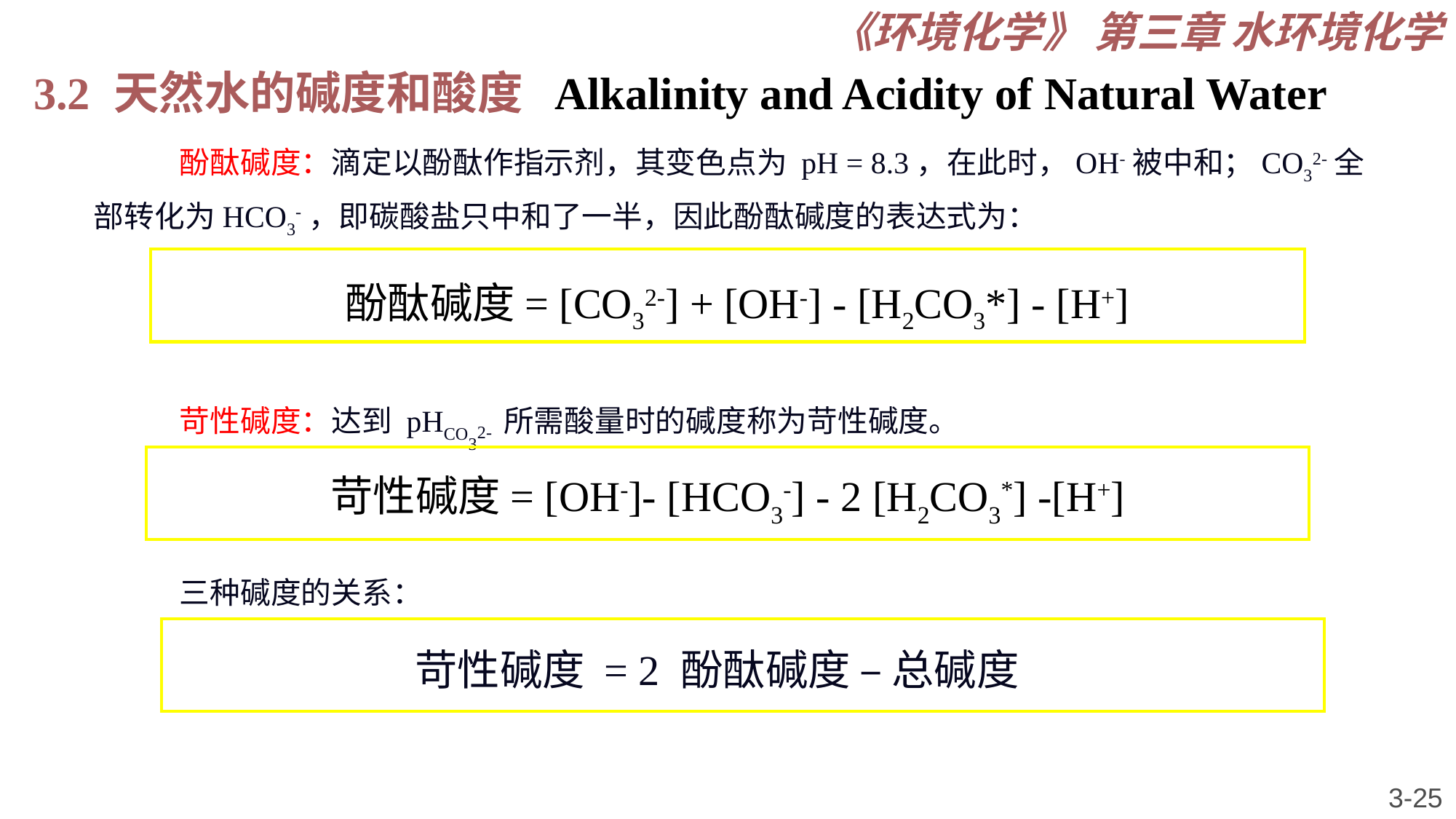

《环境化学》 第三章 水环境化学
3.2 天然水的碱度和酸度  Alkalinity and Acidity of Natural Water
酚酞碱度：滴定以酚酞作指示剂，其变色点为 pH = 8.3，在此时，OH-被中和；CO32-全部转化为HCO3-，即碳酸盐只中和了一半，因此酚酞碱度的表达式为：

酚酞碱度= [CO32-] + [OH-] - [H2CO3*] - [H+]
苛性碱度：达到 pHCO32- 所需酸量时的碱度称为苛性碱度。

苛性碱度= [OH-]- [HCO3-] - 2 [H2CO3*] -[H+]
三种碱度的关系：

苛性碱度 = 2 酚酞碱度 – 总碱度
3-25